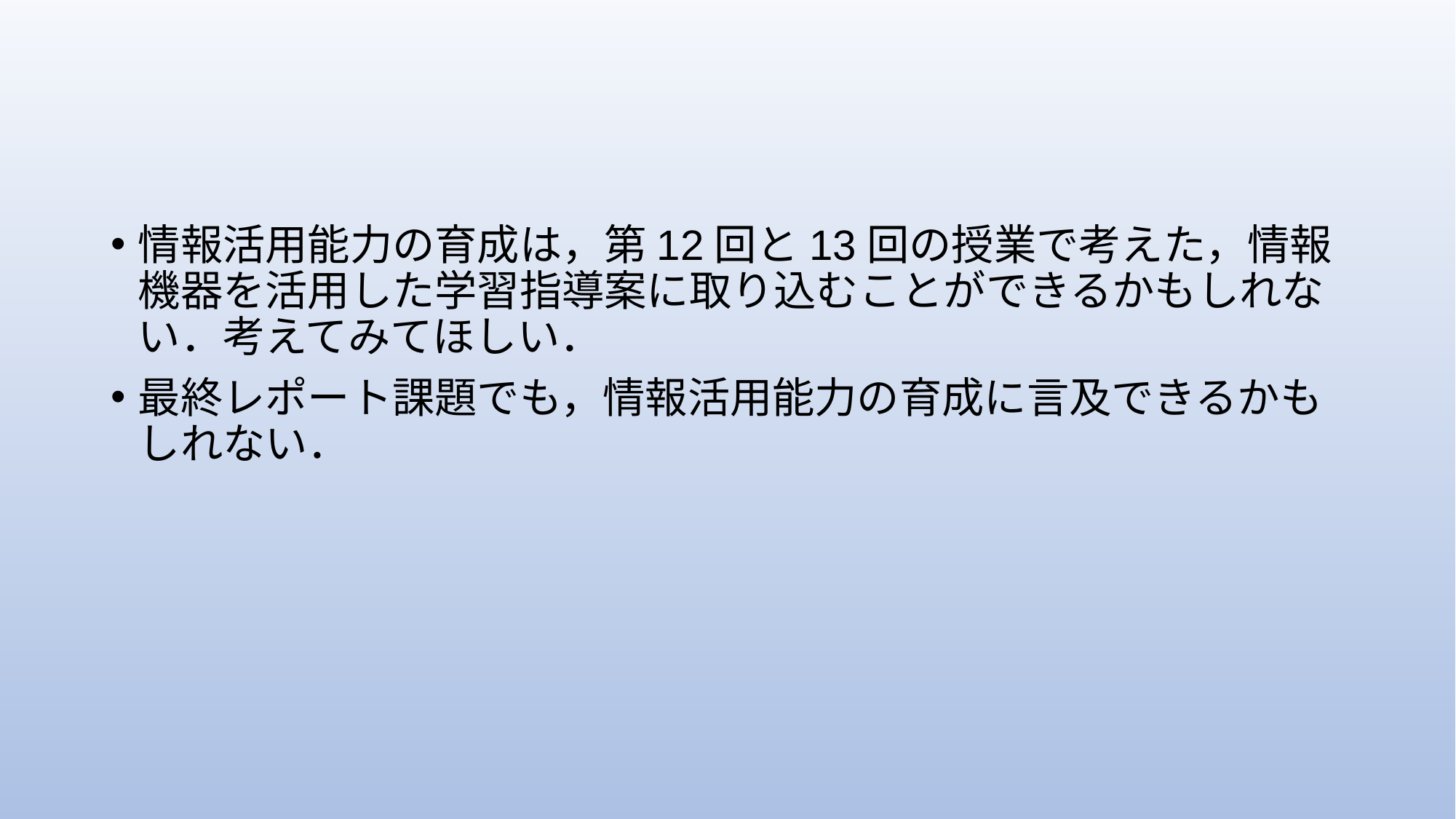

#
情報活用能力の育成は，第12回と13回の授業で考えた，情報機器を活用した学習指導案に取り込むことができるかもしれない．考えてみてほしい．
最終レポート課題でも，情報活用能力の育成に言及できるかもしれない．